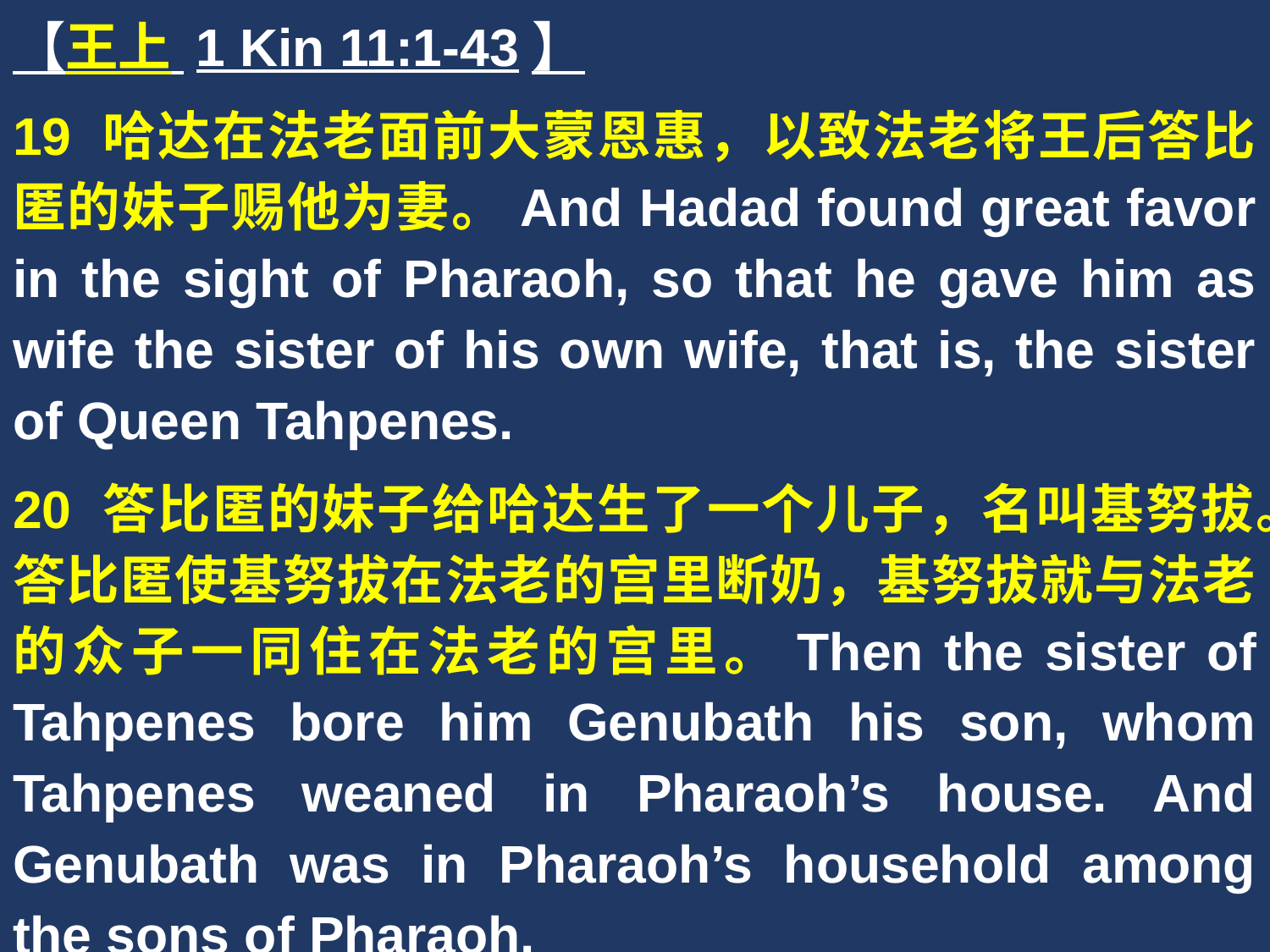

【王上 1 Kin 11:1-43】
19 哈达在法老面前大蒙恩惠，以致法老将王后答比匿的妹子赐他为妻。And Hadad found great favor in the sight of Pharaoh, so that he gave him as wife the sister of his own wife, that is, the sister of Queen Tahpenes.
20 答比匿的妹子给哈达生了一个儿子，名叫基努拔。答比匿使基努拔在法老的宫里断奶，基努拔就与法老的众子一同住在法老的宫里。Then the sister of Tahpenes bore him Genubath his son, whom Tahpenes weaned in Pharaoh’s house. And Genubath was in Pharaoh’s household among the sons of Pharaoh.